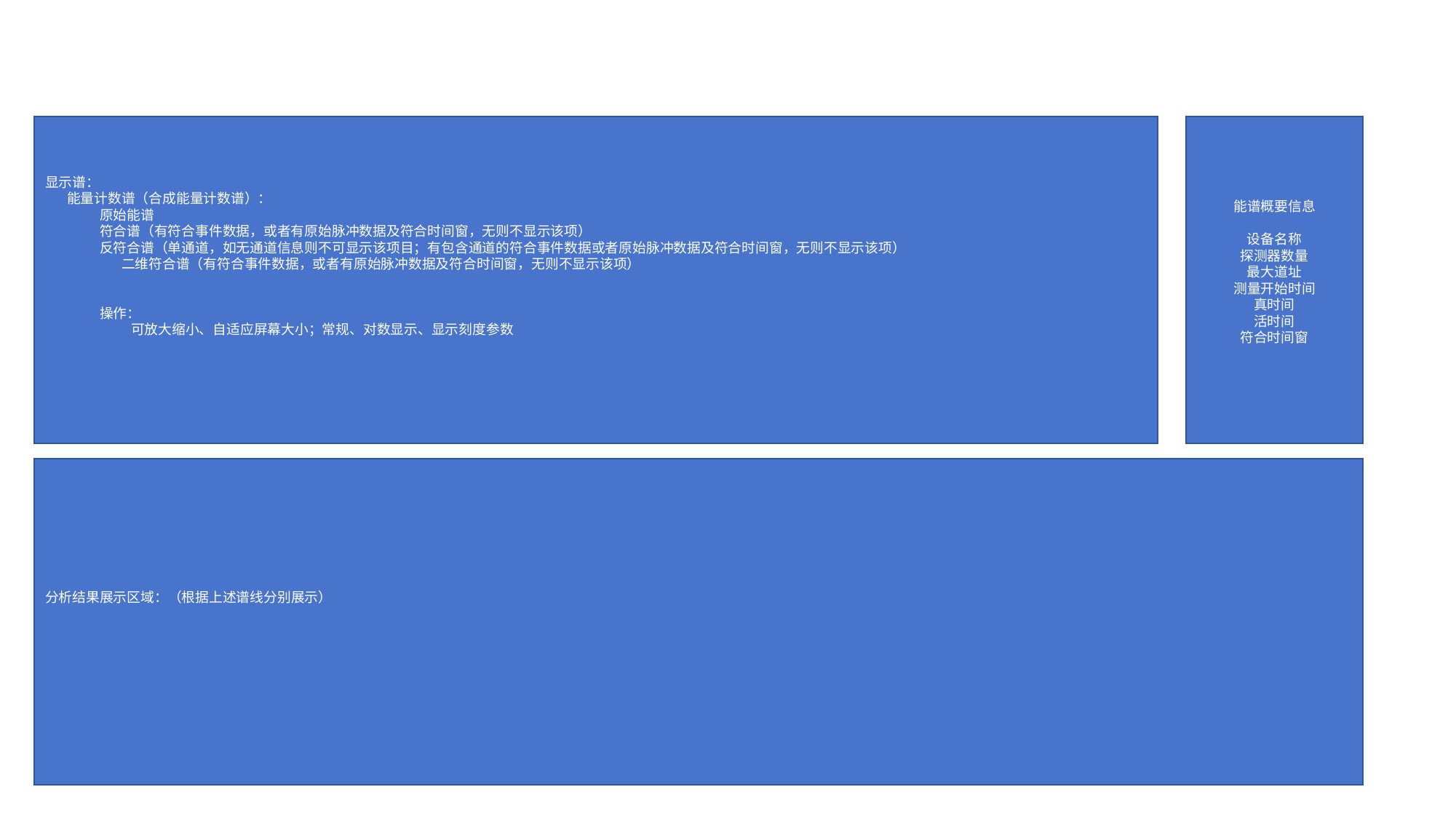

显示谱：
      能量计数谱（合成能量计数谱）：
原始能谱
符合谱（有符合事件数据，或者有原始脉冲数据及符合时间窗，无则不显示该项）
反符合谱（单通道，如无通道信息则不可显示该项目；有包含通道的符合事件数据或者原始脉冲数据及符合时间窗，无则不显示该项）
      二维符合谱（有符合事件数据，或者有原始脉冲数据及符合时间窗，无则不显示该项）

操作：
         可放大缩小、自适应屏幕大小；常规、对数显示、显示刻度参数

能谱概要信息

设备名称
探测器数量
最大道址
测量开始时间
真时间
活时间
符合时间窗

分析结果展示区域：（根据上述谱线分别展示）